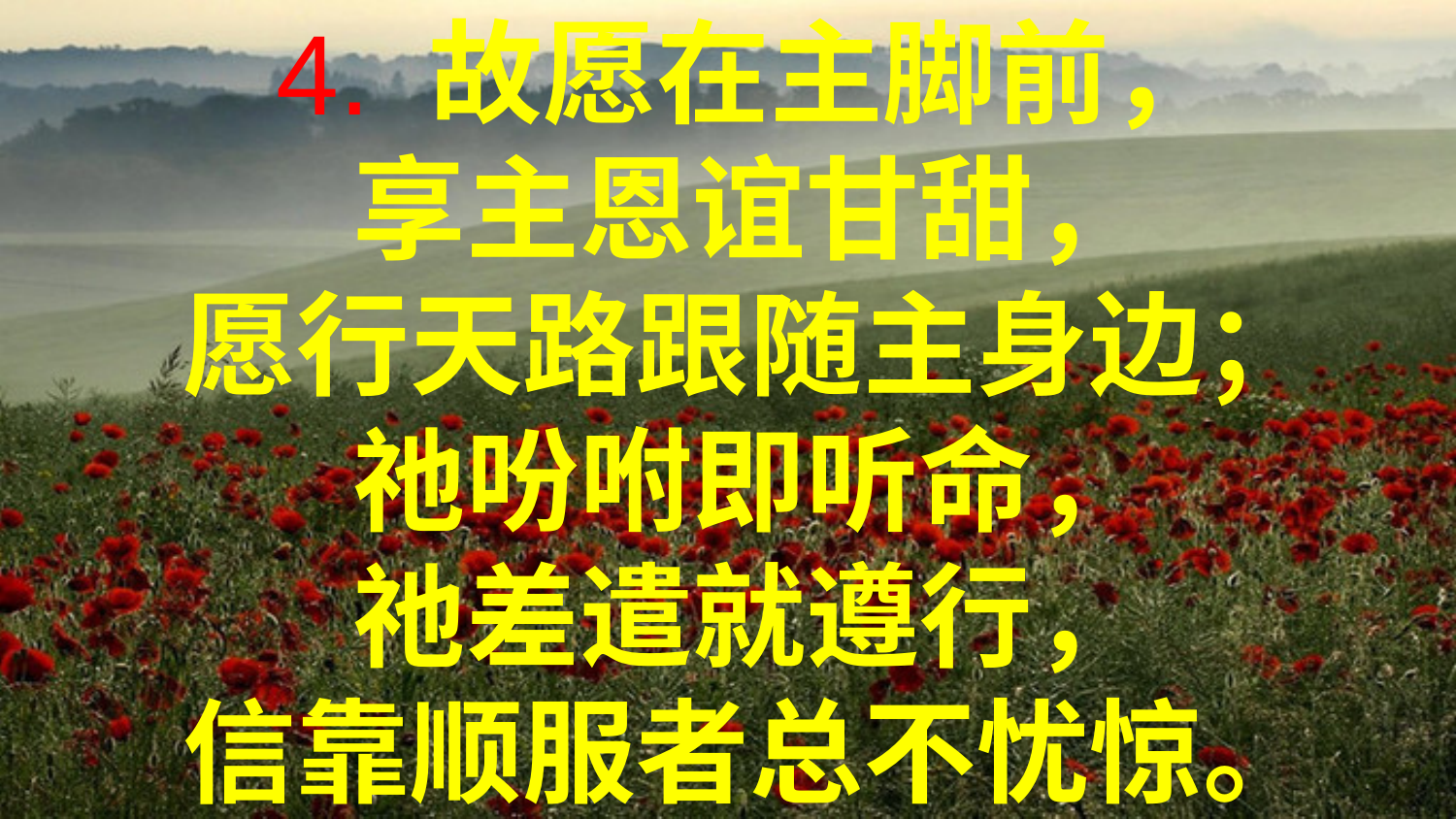

4. 故愿在主脚前，
享主恩谊甘甜，
愿行天路跟随主身边；
祂吩咐即听命，
祂差遣就遵行，
信靠顺服者总不忧惊。